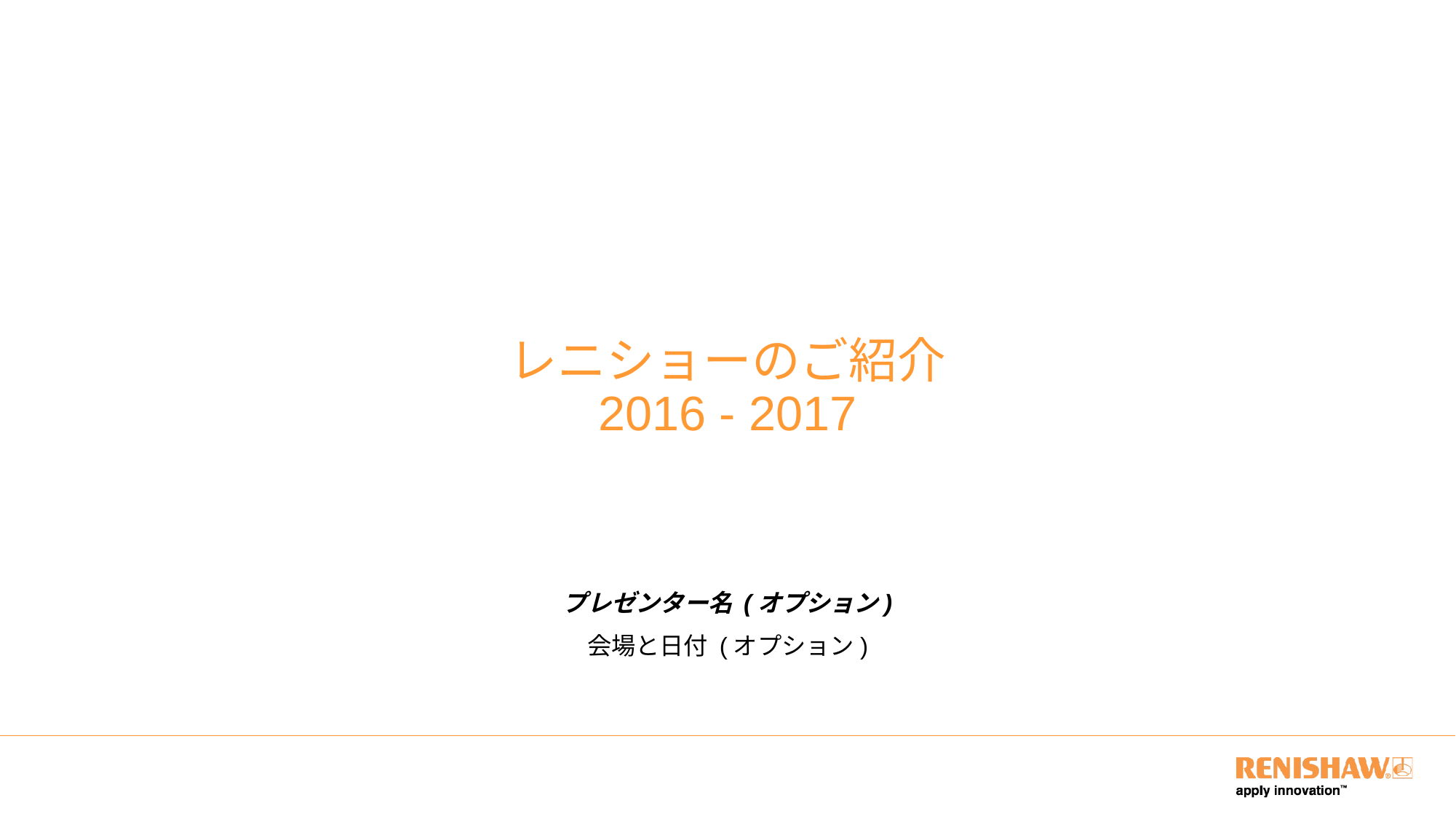

レニショーのご紹介
2016 - 2017
プレゼンター名 (オプション)
会場と日付 (オプション)